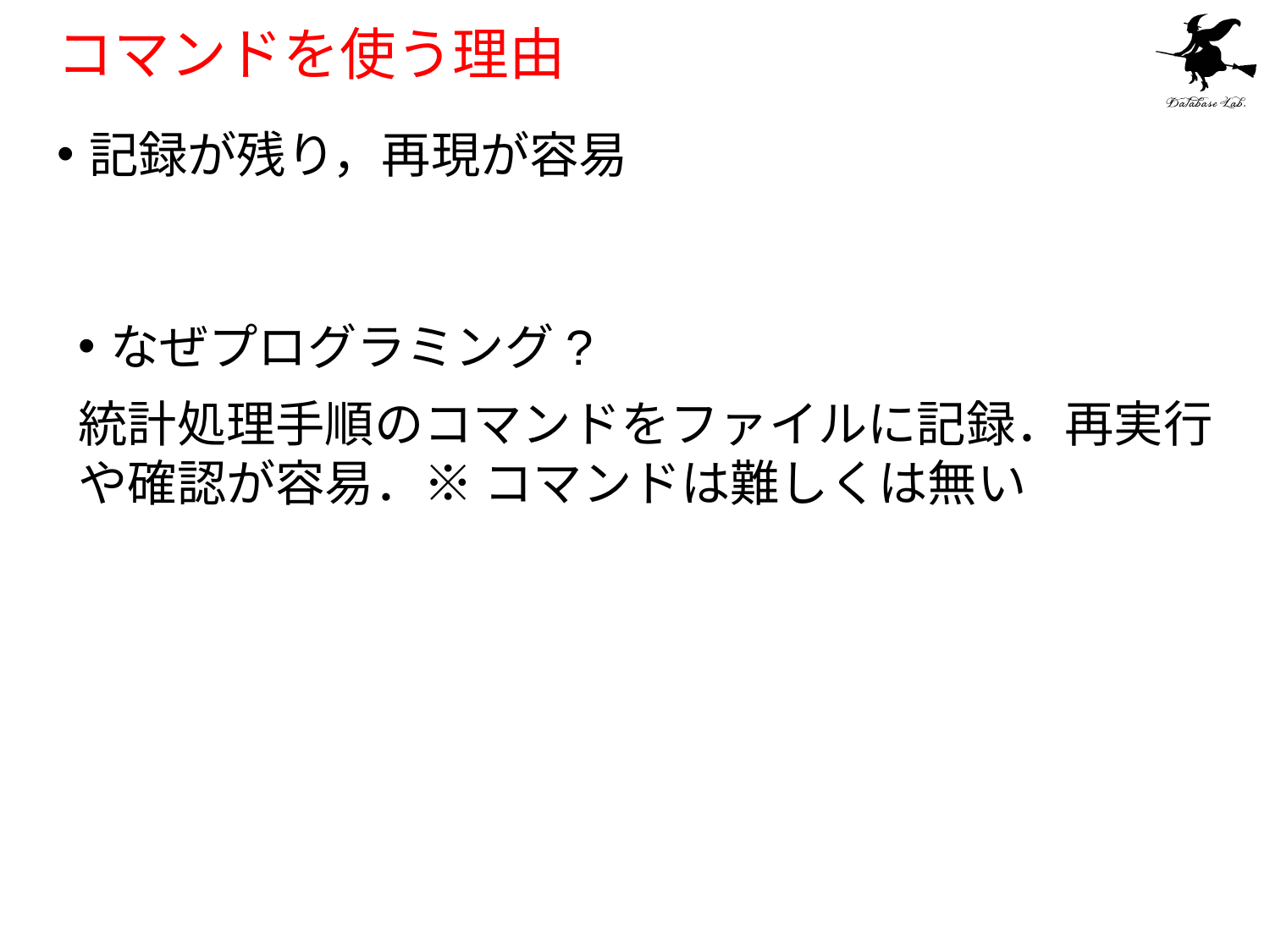

# コマンドを使う理由
記録が残り，再現が容易
なぜプログラミング?
統計処理手順のコマンドをファイルに記録．再実行や確認が容易．※ コマンドは難しくは無い